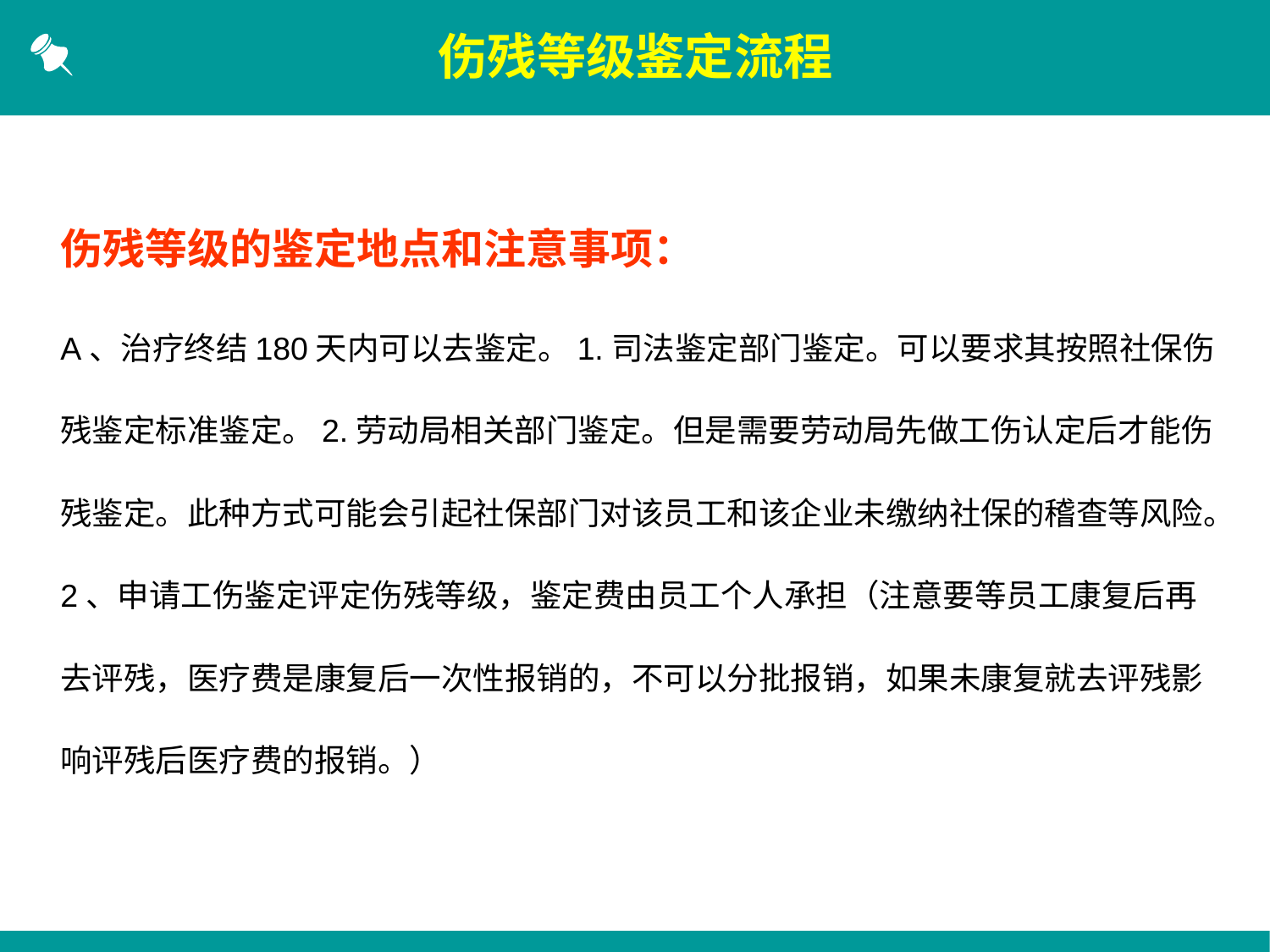

伤残等级鉴定流程

伤残等级的鉴定地点和注意事项：
A、治疗终结180天内可以去鉴定。1.司法鉴定部门鉴定。可以要求其按照社保伤
残鉴定标准鉴定。2.劳动局相关部门鉴定。但是需要劳动局先做工伤认定后才能伤
残鉴定。此种方式可能会引起社保部门对该员工和该企业未缴纳社保的稽查等风险。
2、申请工伤鉴定评定伤残等级，鉴定费由员工个人承担（注意要等员工康复后再
去评残，医疗费是康复后一次性报销的，不可以分批报销，如果未康复就去评残影
响评残后医疗费的报销。）